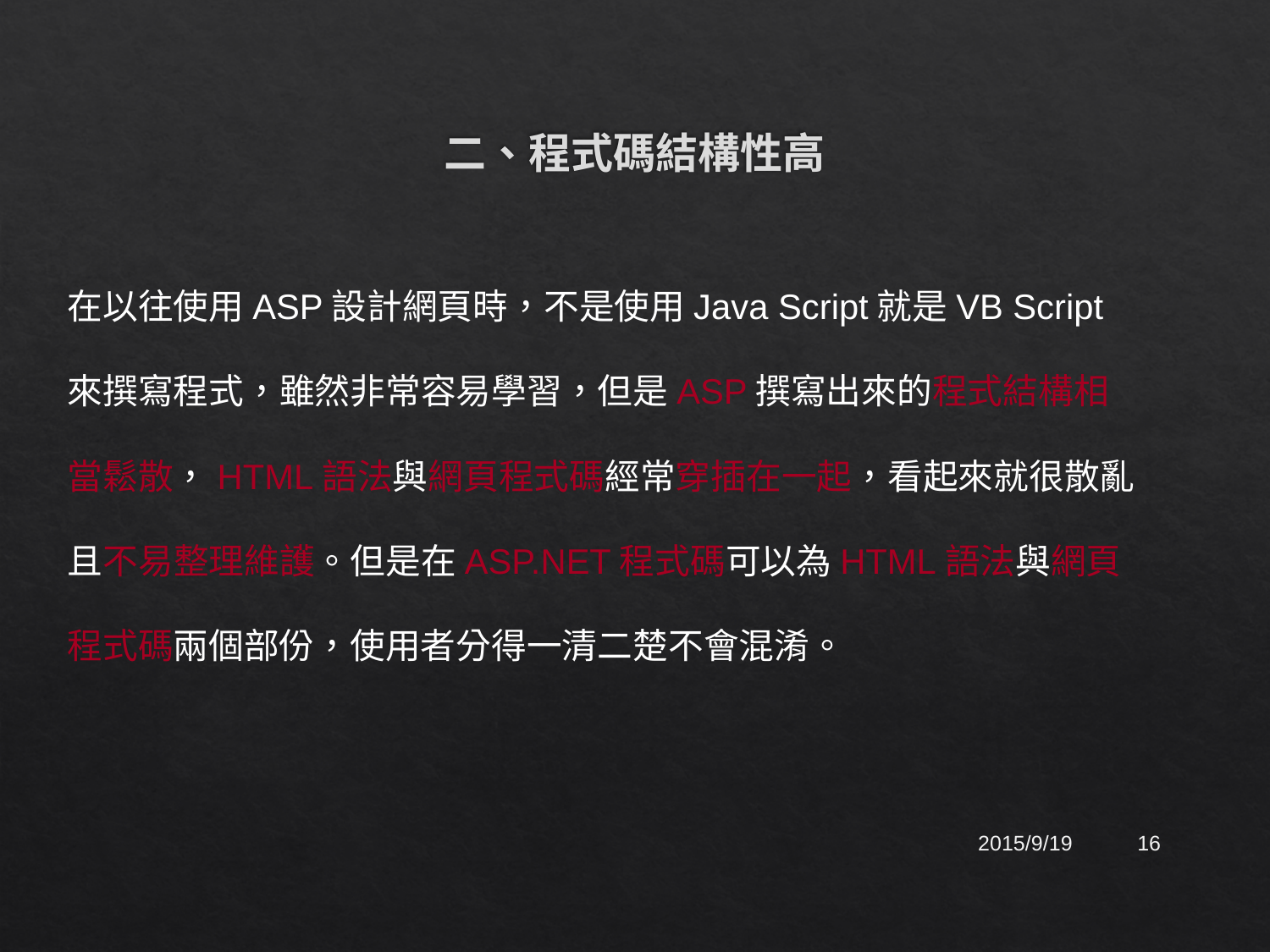

# 二、程式碼結構性高
在以往使用ASP設計網頁時，不是使用Java Script就是VB Script來撰寫程式，雖然非常容易學習，但是ASP撰寫出來的程式結構相當鬆散，HTML語法與網頁程式碼經常穿插在一起，看起來就很散亂且不易整理維護。但是在ASP.NET程式碼可以為HTML語法與網頁程式碼兩個部份，使用者分得一清二楚不會混淆。
2015/9/19
16